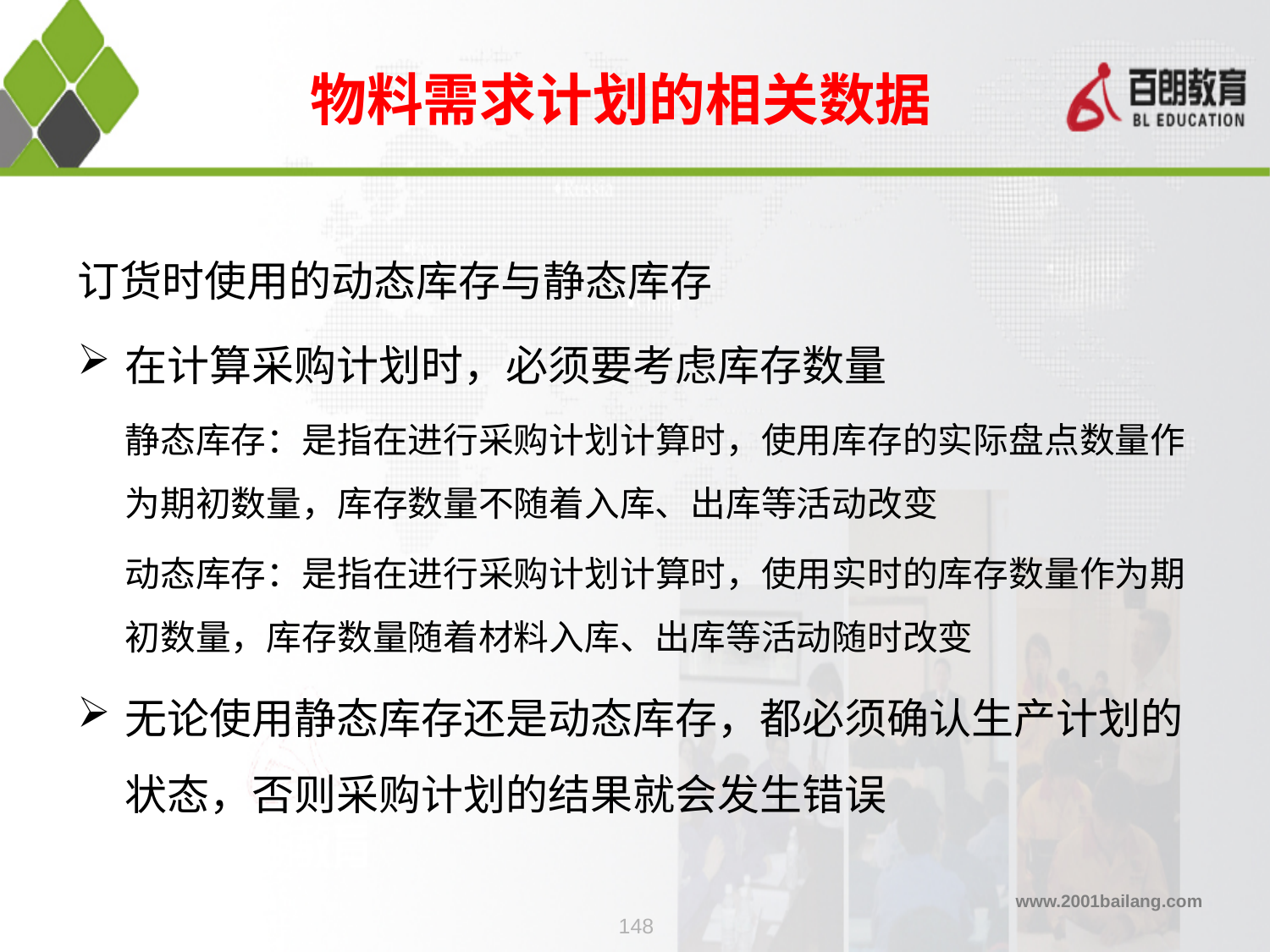

物料需求计划的相关数据
订货时使用的动态库存与静态库存
在计算采购计划时，必须要考虑库存数量
     静态库存：是指在进行采购计划计算时，使用库存的实际盘点数量作为期初数量，库存数量不随着入库、出库等活动改变
     动态库存：是指在进行采购计划计算时，使用实时的库存数量作为期初数量，库存数量随着材料入库、出库等活动随时改变
无论使用静态库存还是动态库存，都必须确认生产计划的状态，否则采购计划的结果就会发生错误
148